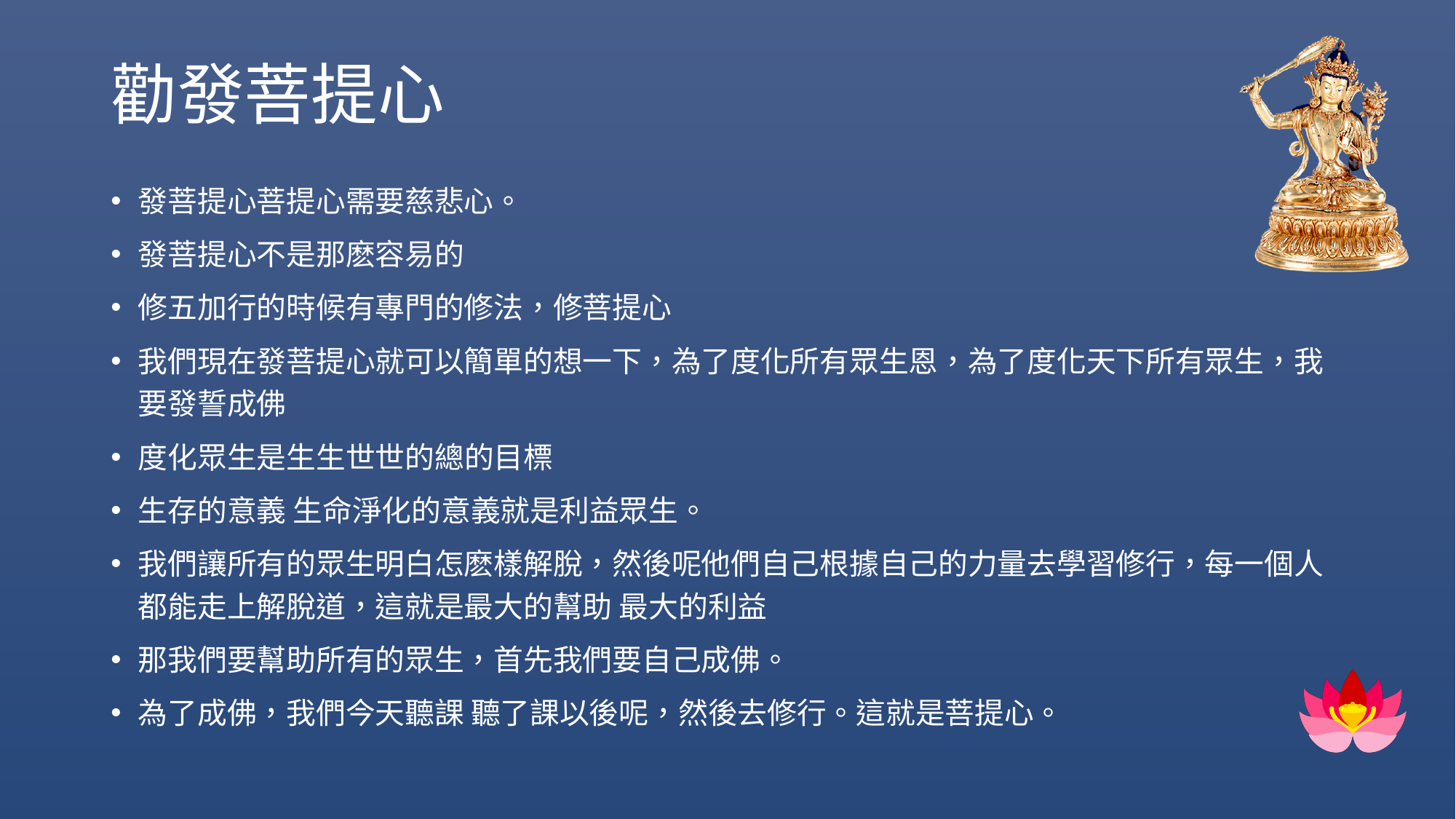

# 勸發菩提心
發菩提心菩提心需要慈悲心。
發菩提心不是那麽容易的
修五加行的時候有專門的修法，修菩提心
我們現在發菩提心就可以簡單的想一下，為了度化所有眾生恩，為了度化天下所有眾生，我要發誓成佛
度化眾生是生生世世的總的目標
生存的意義 生命淨化的意義就是利益眾生。
我們讓所有的眾生明白怎麽樣解脫，然後呢他們自己根據自己的力量去學習修行，每一個人都能走上解脫道，這就是最大的幫助 最大的利益
那我們要幫助所有的眾生，首先我們要自己成佛。
為了成佛，我們今天聽課 聽了課以後呢，然後去修行。這就是菩提心。